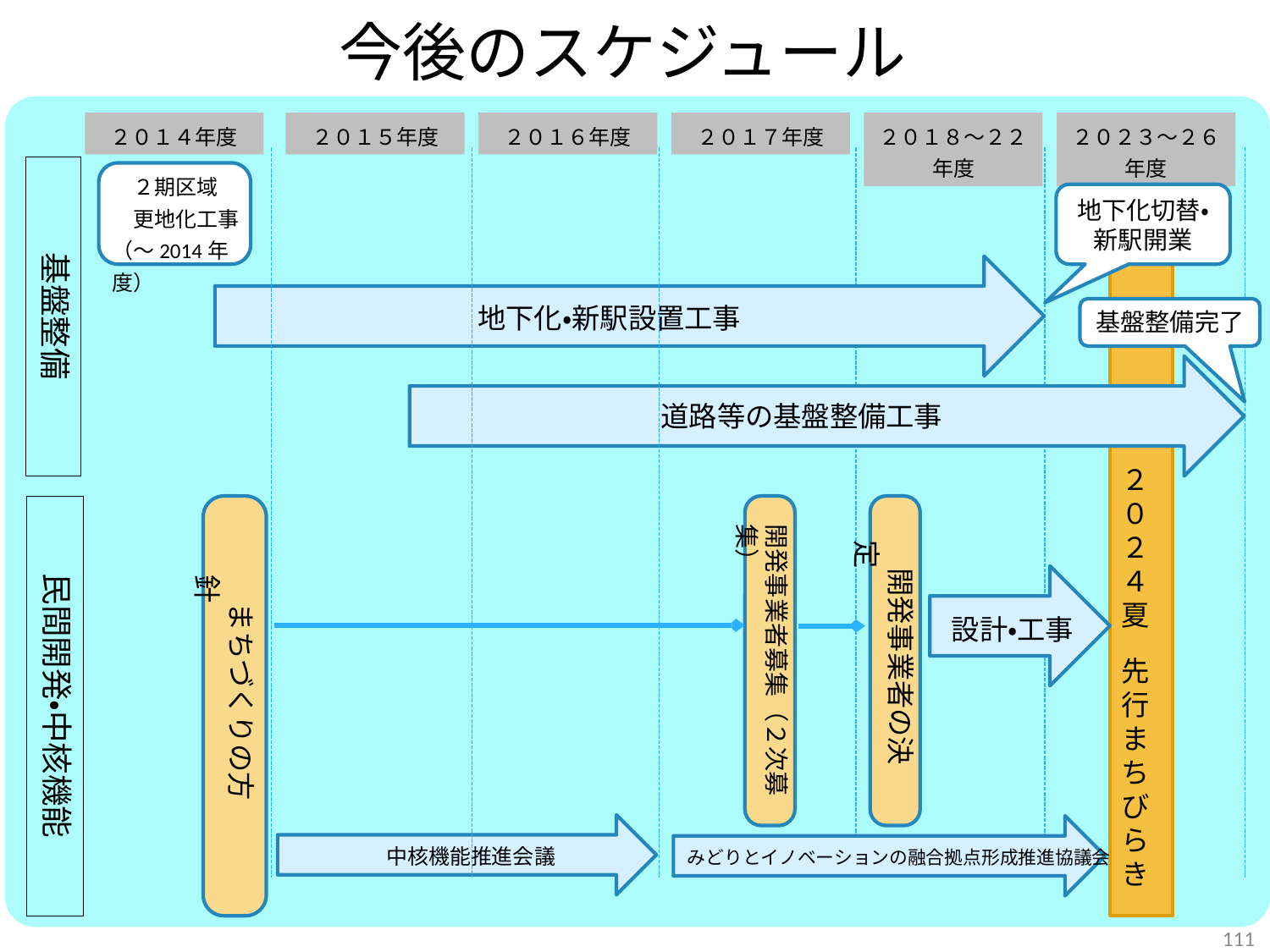

# 今後のスケジュール

２０１４年度
２０１５年度
２０１６年度
２０１７年度
２０１８～２２年度
２０２３～２６年度
基盤整備
　２期区域
　更地化工事 （～2014年度）

地下化切替・新駅開業

地下化・新駅設置工事
基盤整備完了

     道路等の基盤整備工事
　２０２４夏　先行まちびらき

　開発事業者の決定

　まちづくりの方針
民間開発・中核機能
開発事業者募集（２次募集）

設計・工事

中核機能推進会議
みどりとイノベーションの融合拠点形成推進協議会
111